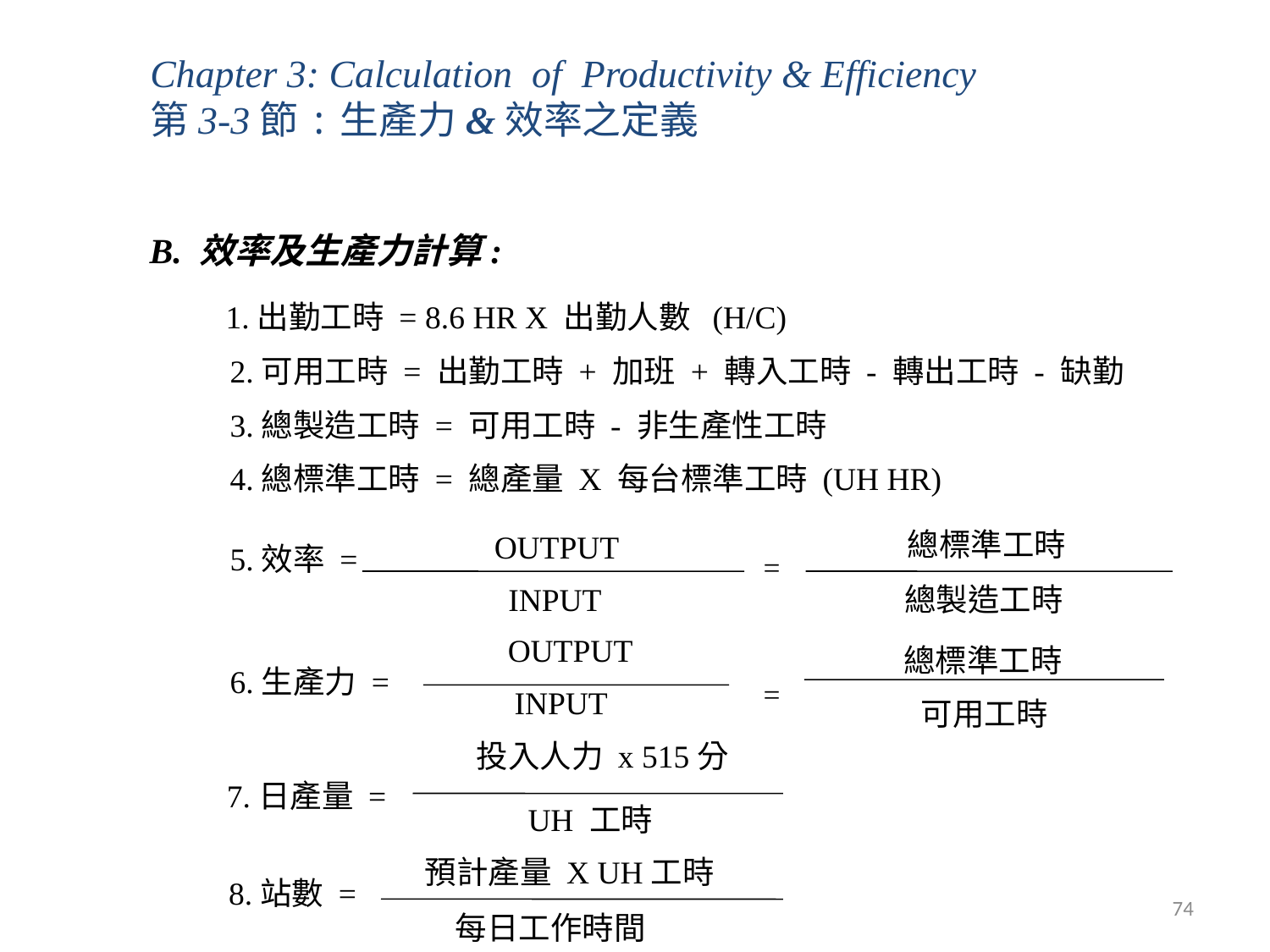

Chapter 3: Calculation  of  Productivity & Efficiency
第3-3節:生產力&效率之定義
B. 效率及生產力計算:

          1.出勤工時 = 8.6 HR X 出勤人數  (H/C)
          2.可用工時 = 出勤工時 + 加班 + 轉入工時 - 轉出工時 - 缺勤
          3.總製造工時 = 可用工時 - 非生產性工時
          4.總標準工時 = 總產量 X 每台標準工時 (UH HR)

          5.效率 =

   總標準工時
OUTPUT
=

INPUT
 總製造工時
OUTPUT
    總標準工時
          6.生產力 =
=
         INPUT

     可用工時
     投入人力 x 515分
         7.日產量 =

        UH 工時
預計產量 X UH工時
         8.站數 =

74

     每日工作時間